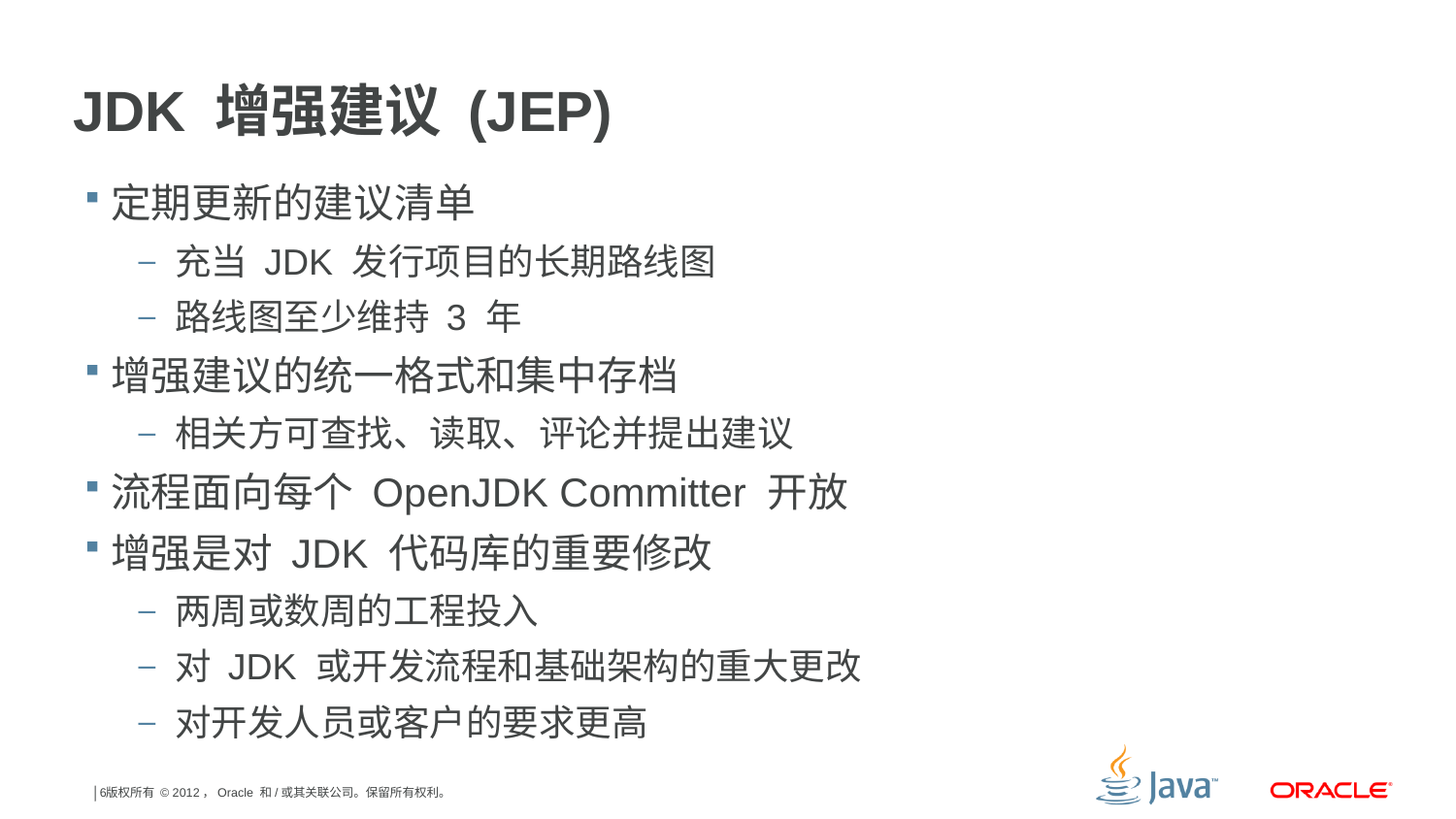

# JDK 增强建议 (JEP)
定期更新的建议清单
充当 JDK 发行项目的长期路线图
路线图至少维持 3 年
增强建议的统一格式和集中存档
相关方可查找、读取、评论并提出建议
流程面向每个 OpenJDK Committer 开放
增强是对 JDK 代码库的重要修改
两周或数周的工程投入
对 JDK 或开发流程和基础架构的重大更改
对开发人员或客户的要求更高